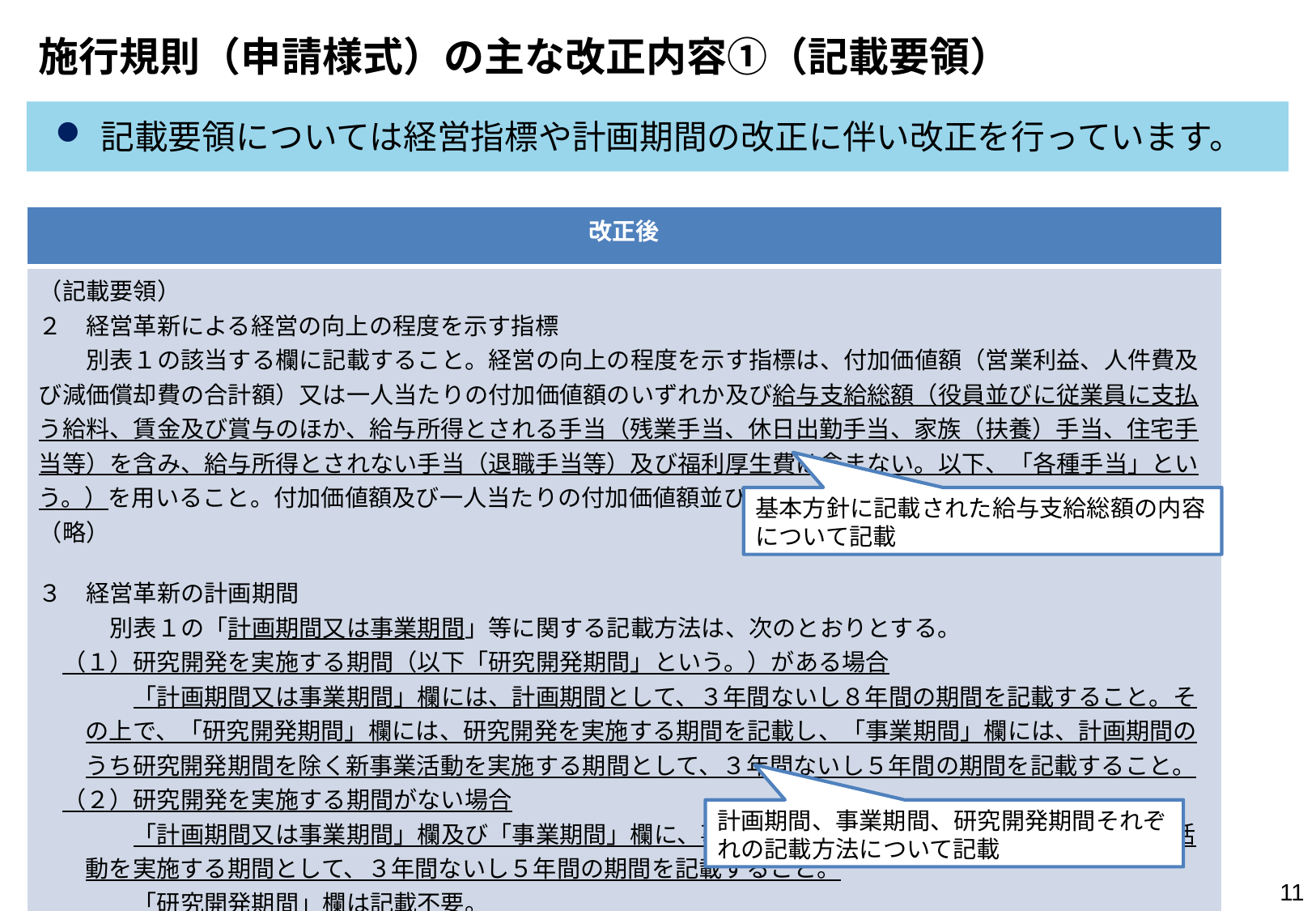

# 施行規則（申請様式）の主な改正内容①（記載要領）
記載要領については経営指標や計画期間の改正に伴い改正を行っています。
| 改正後 |
| --- |
| （記載要領） ２　経営革新による経営の向上の程度を示す指標 　　別表１の該当する欄に記載すること。経営の向上の程度を示す指標は、付加価値額（営業利益、人件費及び減価償却費の合計額）又は一人当たりの付加価値額のいずれか及び給与支給総額（役員並びに従業員に支払う給料、賃金及び賞与のほか、給与所得とされる手当（残業手当、休日出勤手当、家族（扶養）手当、住宅手当等）を含み、給与所得とされない手当（退職手当等）及び福利厚生費は含まない。以下、「各種手当」という。）を用いること。付加価値額及び一人当たりの付加価値額並びに給与支給総額をそれぞれ記載すること。 （略） ３　経営革新の計画期間 　　　別表１の「計画期間又は事業期間」等に関する記載方法は、次のとおりとする。 　（１）研究開発を実施する期間（以下「研究開発期間」という。）がある場合 　　　　「計画期間又は事業期間」欄には、計画期間として、３年間ないし８年間の期間を記載すること。その上で、「研究開発期間」欄には、研究開発を実施する期間を記載し、「事業期間」欄には、計画期間のうち研究開発期間を除く新事業活動を実施する期間として、３年間ないし５年間の期間を記載すること。 　（２）研究開発を実施する期間がない場合 　　　　「計画期間又は事業期間」欄及び「事業期間」欄に、事業期間として、研究開発期間を除く新事業活動を実施する期間として、３年間ないし５年間の期間を記載すること。 　　　　「研究開発期間」欄は記載不要。 |
基本方針に記載された給与支給総額の内容について記載
計画期間、事業期間、研究開発期間それぞれの記載方法について記載
11